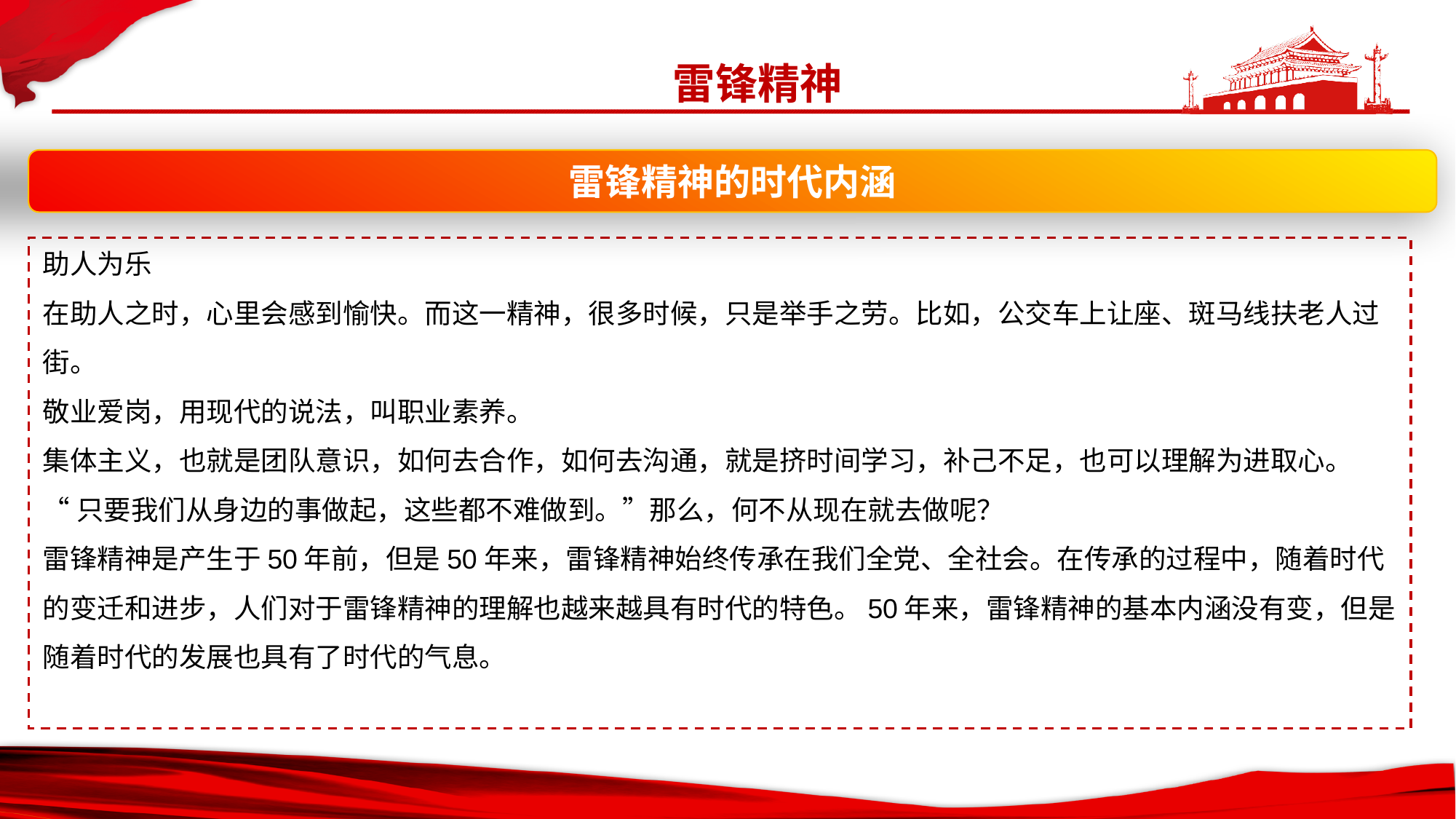

雷锋精神
雷锋精神的时代内涵
助人为乐
在助人之时，心里会感到愉快。而这一精神，很多时候，只是举手之劳。比如，公交车上让座、斑马线扶老人过街。
敬业爱岗，用现代的说法，叫职业素养。
集体主义，也就是团队意识，如何去合作，如何去沟通，就是挤时间学习，补己不足，也可以理解为进取心。
“只要我们从身边的事做起，这些都不难做到。”那么，何不从现在就去做呢？
雷锋精神是产生于50年前，但是50年来，雷锋精神始终传承在我们全党、全社会。在传承的过程中，随着时代的变迁和进步，人们对于雷锋精神的理解也越来越具有时代的特色。50年来，雷锋精神的基本内涵没有变，但是随着时代的发展也具有了时代的气息。